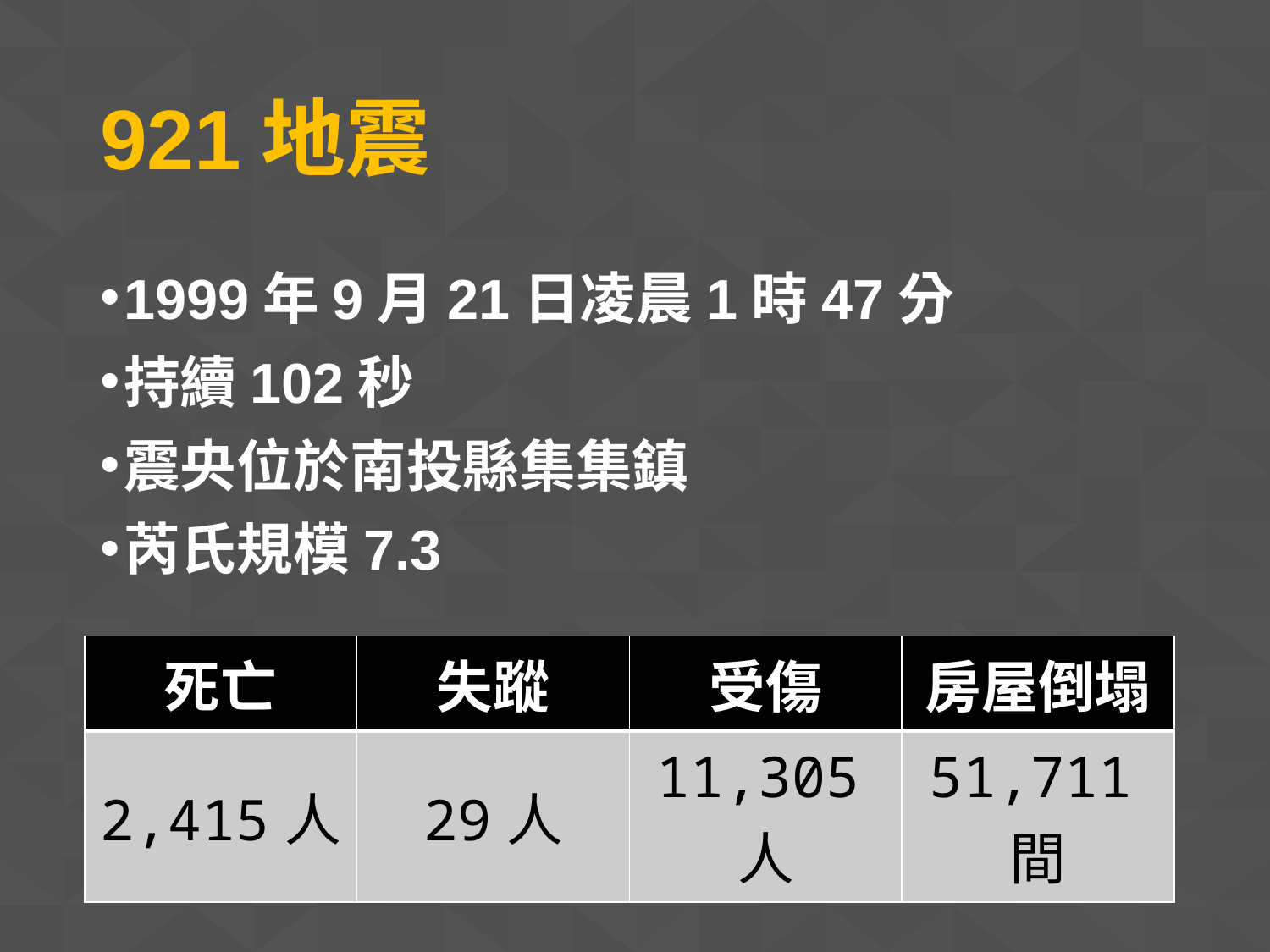

# 921地震
1999年9月21日凌晨1時47分
持續102秒
震央位於南投縣集集鎮
芮氏規模7.3
| 死亡 | 失蹤 | 受傷 | 房屋倒塌 |
| --- | --- | --- | --- |
| 2,415人 | 29人 | 11,305人 | 51,711間 |